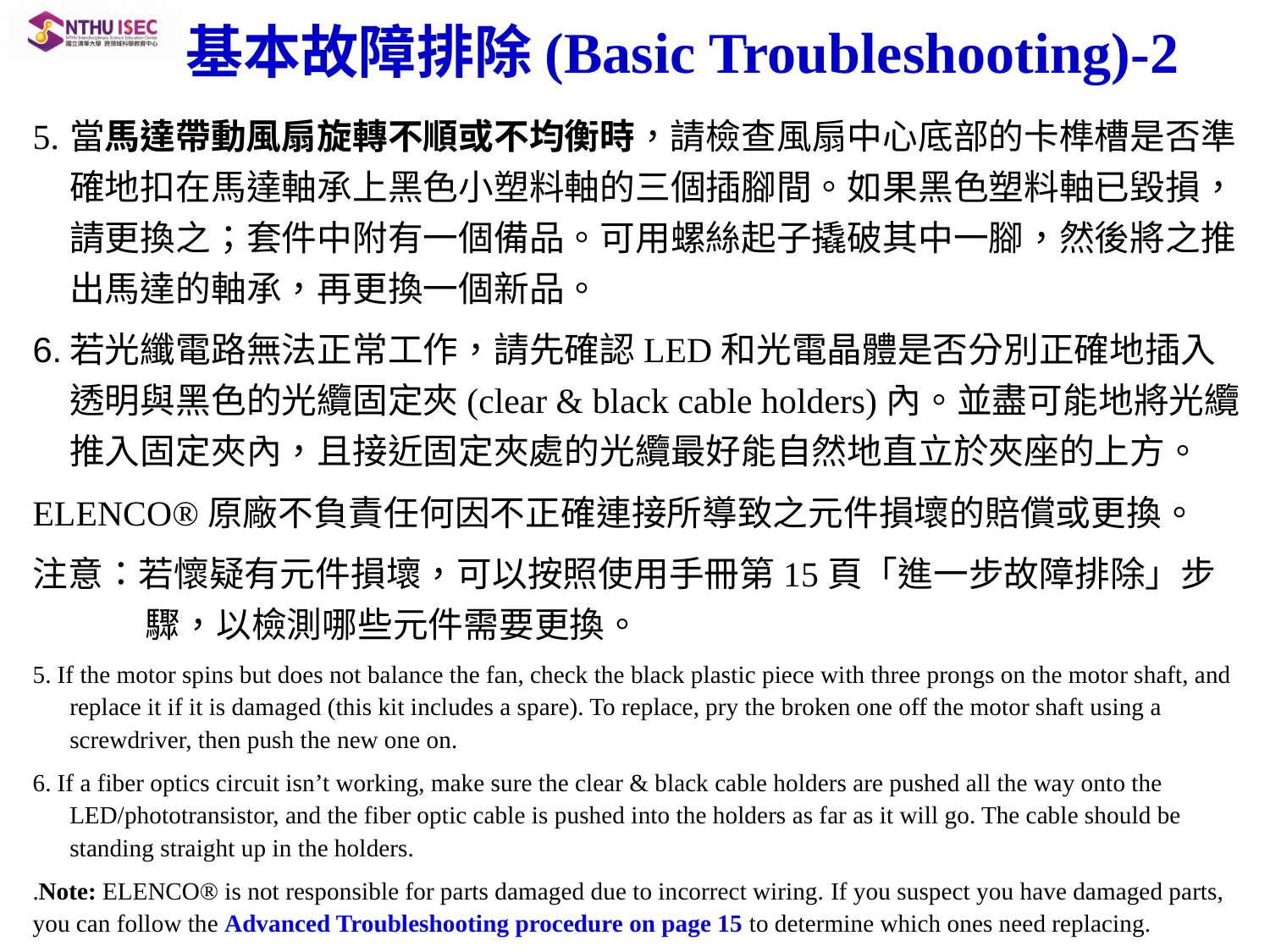

# 基本故障排除(Basic Troubleshooting)-2
5.	當馬達帶動風扇旋轉不順或不均衡時，請檢查風扇中心底部的卡榫槽是否準確地扣在馬達軸承上黑色小塑料軸的三個插腳間。如果黑色塑料軸已毀損，請更換之；套件中附有一個備品。可用螺絲起子撬破其中一腳，然後將之推出馬達的軸承，再更換一個新品。
若光纖電路無法正常工作，請先確認LED和光電晶體是否分別正確地插入透明與黑色的光纜固定夾(clear & black cable holders)內。並盡可能地將光纜推入固定夾內，且接近固定夾處的光纜最好能自然地直立於夾座的上方。
ELENCO®原廠不負責任何因不正確連接所導致之元件損壞的賠償或更換。
注意：若懷疑有元件損壞，可以按照使用手冊第15頁「進一步故障排除」步驟，以檢測哪些元件需要更換。
5. If the motor spins but does not balance the fan, check the black plastic piece with three prongs on the motor shaft, and replace it if it is damaged (this kit includes a spare). To replace, pry the broken one off the motor shaft using a screwdriver, then push the new one on.
6. If a fiber optics circuit isn’t working, make sure the clear & black cable holders are pushed all the way onto the LED/phototransistor, and the fiber optic cable is pushed into the holders as far as it will go. The cable should be standing straight up in the holders.
.Note: ELENCO® is not responsible for parts damaged due to incorrect wiring. If you suspect you have damaged parts, you can follow the Advanced Troubleshooting procedure on page 15 to determine which ones need replacing.